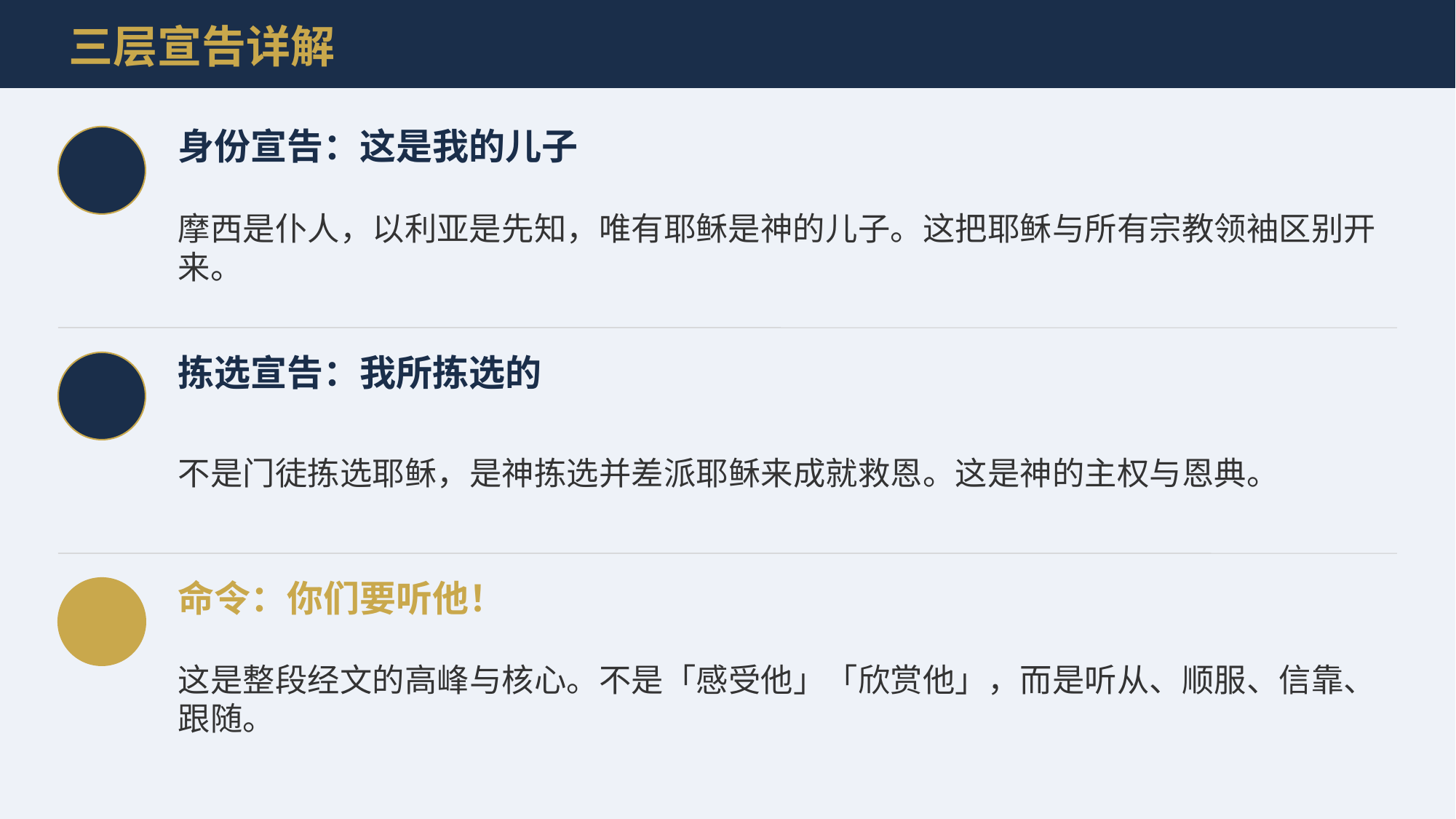

三层宣告详解
身份宣告：这是我的儿子

摩西是仆人，以利亚是先知，唯有耶稣是神的儿子。这把耶稣与所有宗教领袖区别开来。

拣选宣告：我所拣选的

不是门徒拣选耶稣，是神拣选并差派耶稣来成就救恩。这是神的主权与恩典。

命令：你们要听他！

这是整段经文的高峰与核心。不是「感受他」「欣赏他」，而是听从、顺服、信靠、跟随。